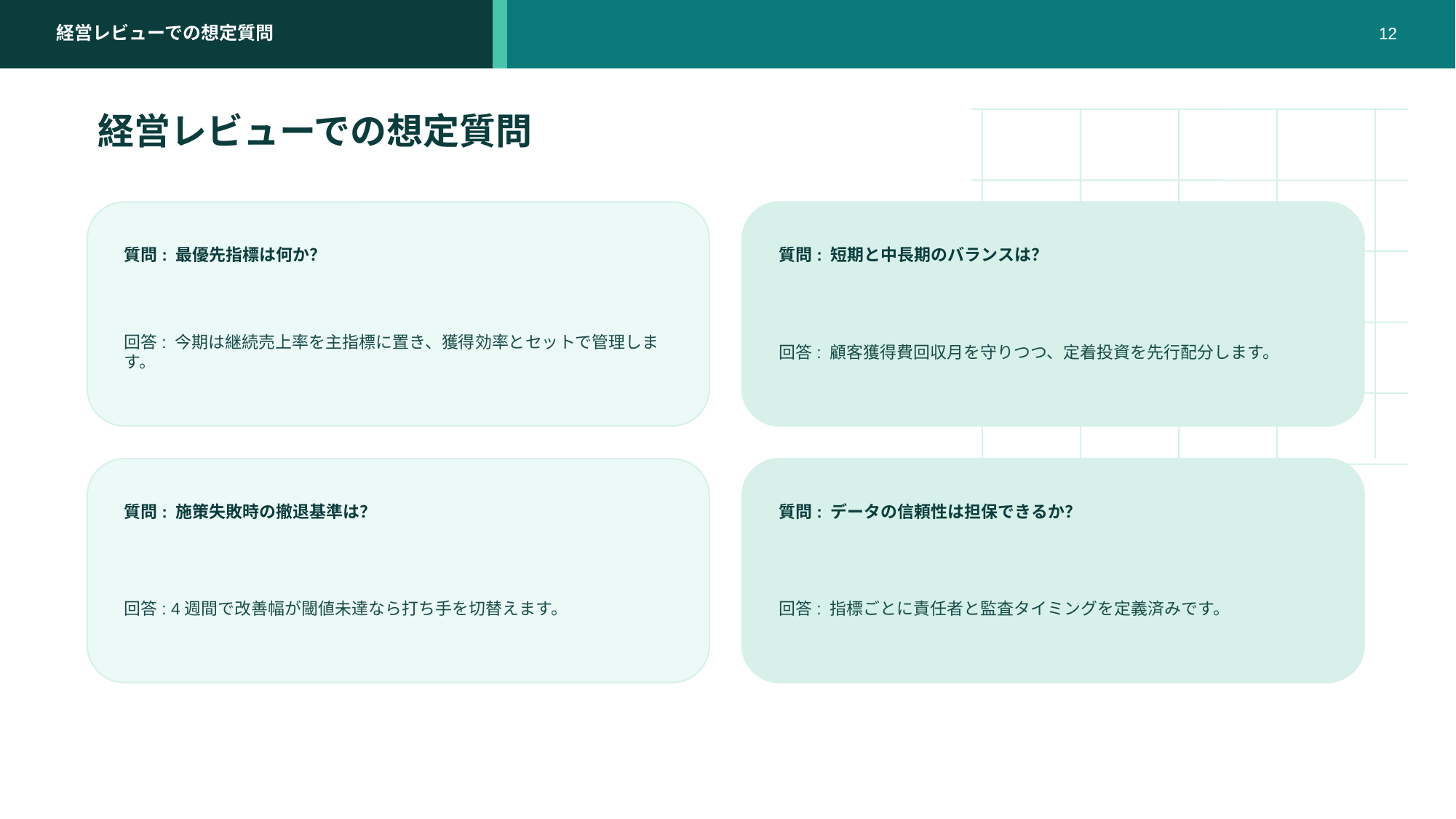

経営レビューでの想定質問
12
経営レビューでの想定質問

質問: 最優先指標は何か？
質問: 短期と中長期のバランスは？

回答: 今期は継続売上率を主指標に置き、獲得効率とセットで管理します。
回答: 顧客獲得費回収月を守りつつ、定着投資を先行配分します。

質問: 施策失敗時の撤退基準は？
質問: データの信頼性は担保できるか？
回答: 4週間で改善幅が閾値未達なら打ち手を切替えます。
回答: 指標ごとに責任者と監査タイミングを定義済みです。